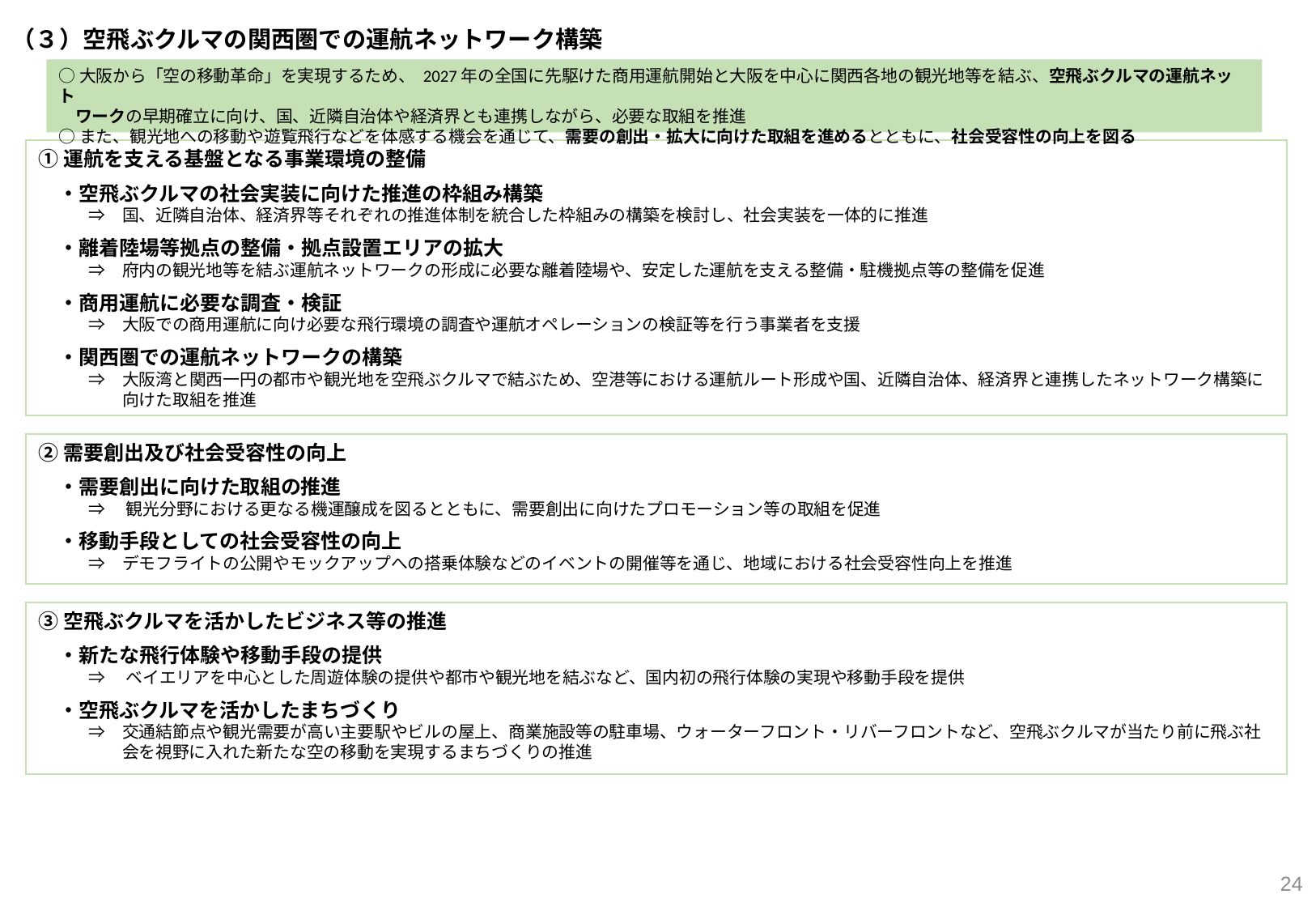

（３）空飛ぶクルマの関西圏での運航ネットワーク構築
○大阪から「空の移動革命」を実現するため、 2027年の全国に先駆けた商用運航開始と大阪を中心に関西各地の観光地等を結ぶ、空飛ぶクルマの運航ネット
　ワークの早期確立に向け、国、近隣自治体や経済界とも連携しながら、必要な取組を推進
○また、観光地への移動や遊覧飛行などを体感する機会を通じて、需要の創出・拡大に向けた取組を進めるとともに、社会受容性の向上を図る
①運航を支える基盤となる事業環境の整備
　・空飛ぶクルマの社会実装に向けた推進の枠組み構築
　　　⇒　国、近隣自治体、経済界等それぞれの推進体制を統合した枠組みの構築を検討し、社会実装を一体的に推進
　・離着陸場等拠点の整備・拠点設置エリアの拡大
　　　⇒　府内の観光地等を結ぶ運航ネットワークの形成に必要な離着陸場や、安定した運航を支える整備・駐機拠点等の整備を促進
　・商用運航に必要な調査・検証
　　　⇒　大阪での商用運航に向け必要な飛行環境の調査や運航オペレーションの検証等を行う事業者を支援
　・関西圏での運航ネットワークの構築
　　　⇒　大阪湾と関西一円の都市や観光地を空飛ぶクルマで結ぶため、空港等における運航ルート形成や国、近隣自治体、経済界と連携したネットワーク構築に
　　　　　向けた取組を推進
②需要創出及び社会受容性の向上
　・需要創出に向けた取組の推進
　　　⇒ 　観光分野における更なる機運醸成を図るとともに、需要創出に向けたプロモーション等の取組を促進
　・移動手段としての社会受容性の向上
　　　⇒　デモフライトの公開やモックアップへの搭乗体験などのイベントの開催等を通じ、地域における社会受容性向上を推進

③空飛ぶクルマを活かしたビジネス等の推進
　・新たな飛行体験や移動手段の提供
　　　⇒ 　ベイエリアを中心とした周遊体験の提供や都市や観光地を結ぶなど、国内初の飛行体験の実現や移動手段を提供
　・空飛ぶクルマを活かしたまちづくり
　　　⇒　交通結節点や観光需要が高い主要駅やビルの屋上、商業施設等の駐車場、ウォーターフロント・リバーフロントなど、空飛ぶクルマが当たり前に飛ぶ社
　　　　　会を視野に入れた新たな空の移動を実現するまちづくりの推進
24